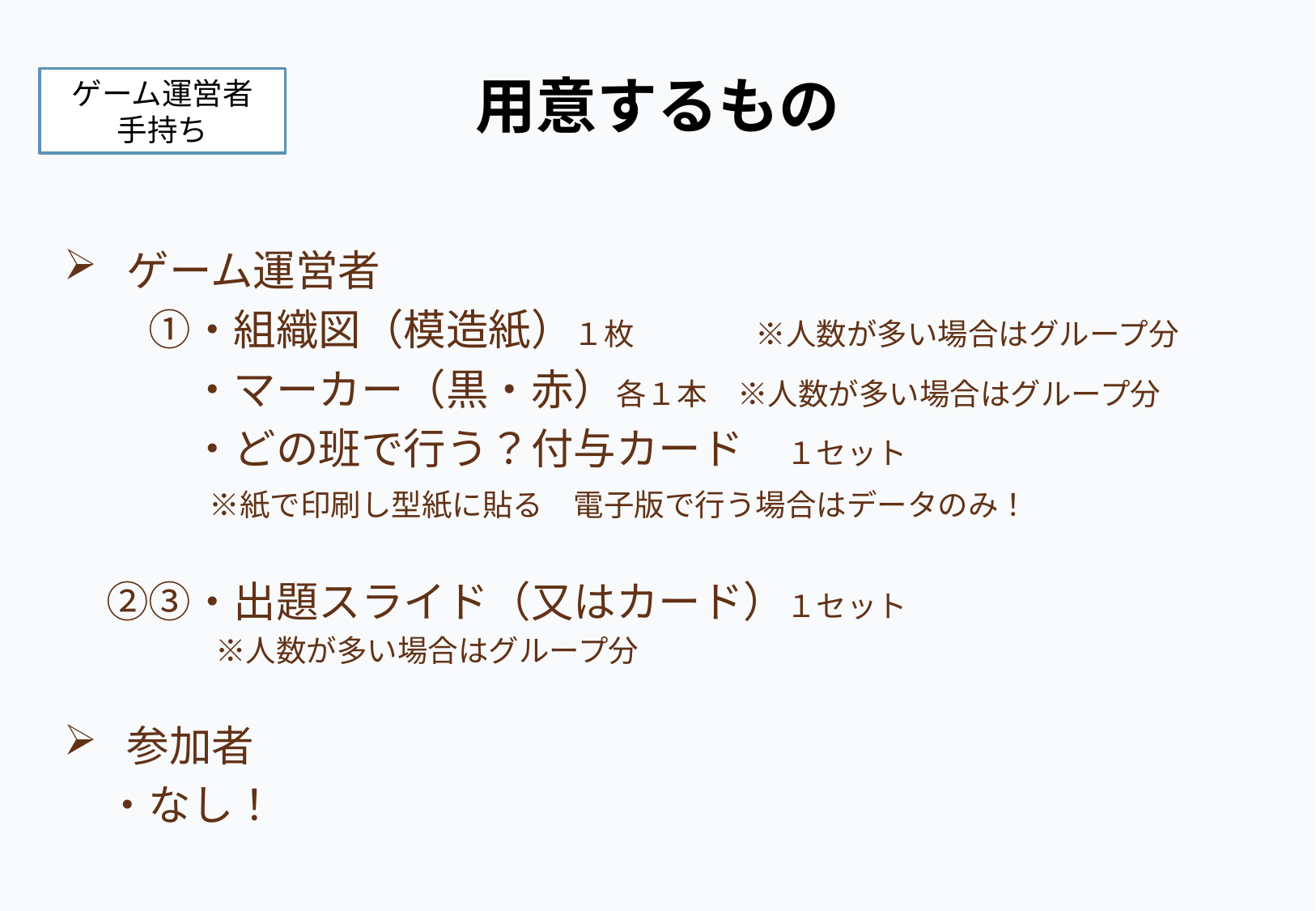

# 用意するもの
ゲーム運営者
手持ち
 ゲーム運営者
　　①・組織図（模造紙）１枚　　　　※人数が多い場合はグループ分
　　　・マーカー（黒・赤）各１本　※人数が多い場合はグループ分
　　　・どの班で行う？付与カード　１セット
　　　　※紙で印刷し型紙に貼る　電子版で行う場合はデータのみ！

　②③・出題スライド（又はカード）１セット
　　　　　※人数が多い場合はグループ分

 参加者
　・なし！